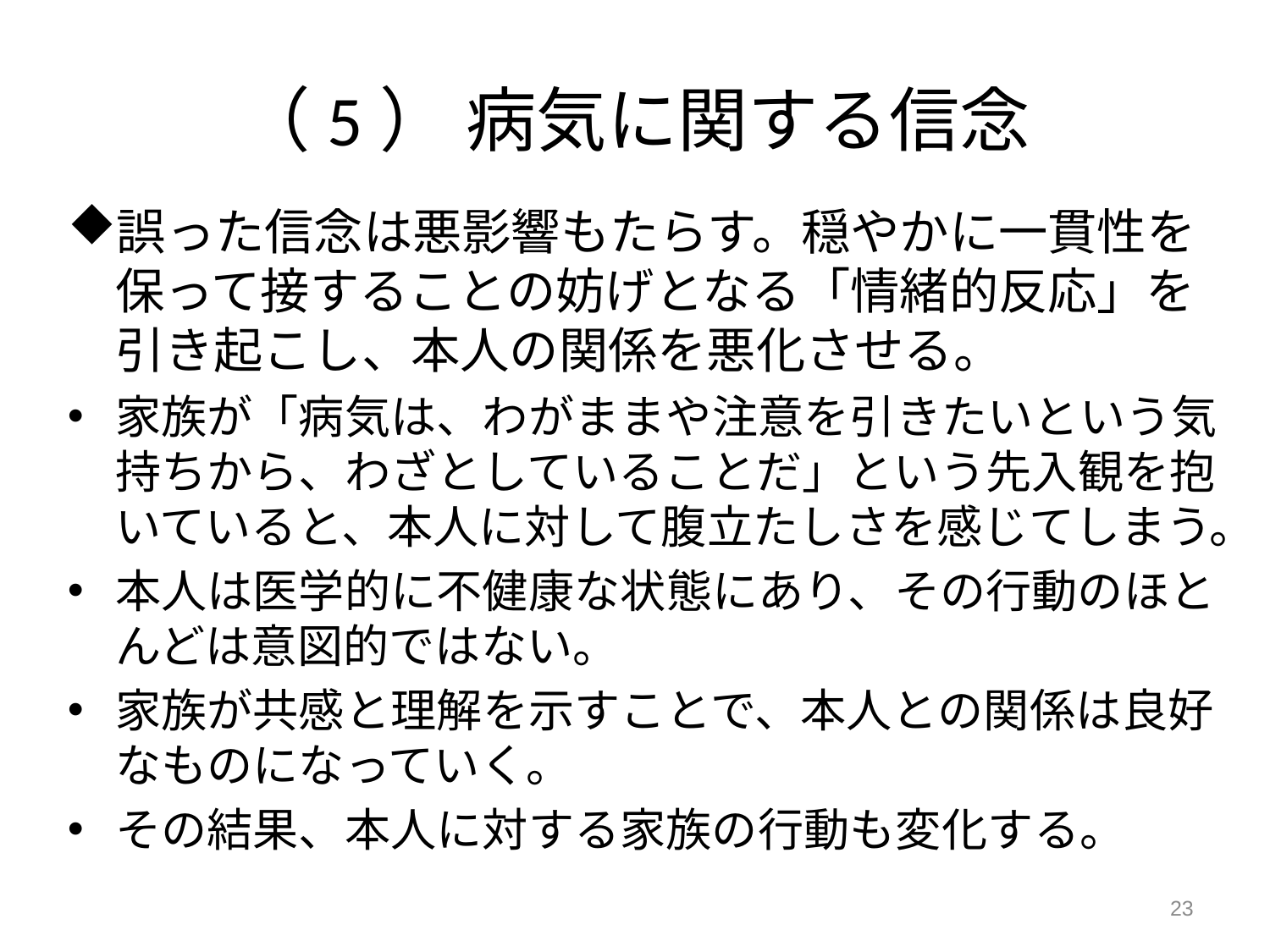

# （5） 病気に関する信念
誤った信念は悪影響もたらす。穏やかに一貫性を保って接することの妨げとなる「情緒的反応」を引き起こし、本人の関係を悪化させる。
家族が「病気は、わがままや注意を引きたいという気持ちから、わざとしていることだ」という先入観を抱いていると、本人に対して腹立たしさを感じてしまう。
本人は医学的に不健康な状態にあり、その行動のほとんどは意図的ではない。
家族が共感と理解を示すことで、本人との関係は良好なものになっていく。
その結果、本人に対する家族の行動も変化する。
23